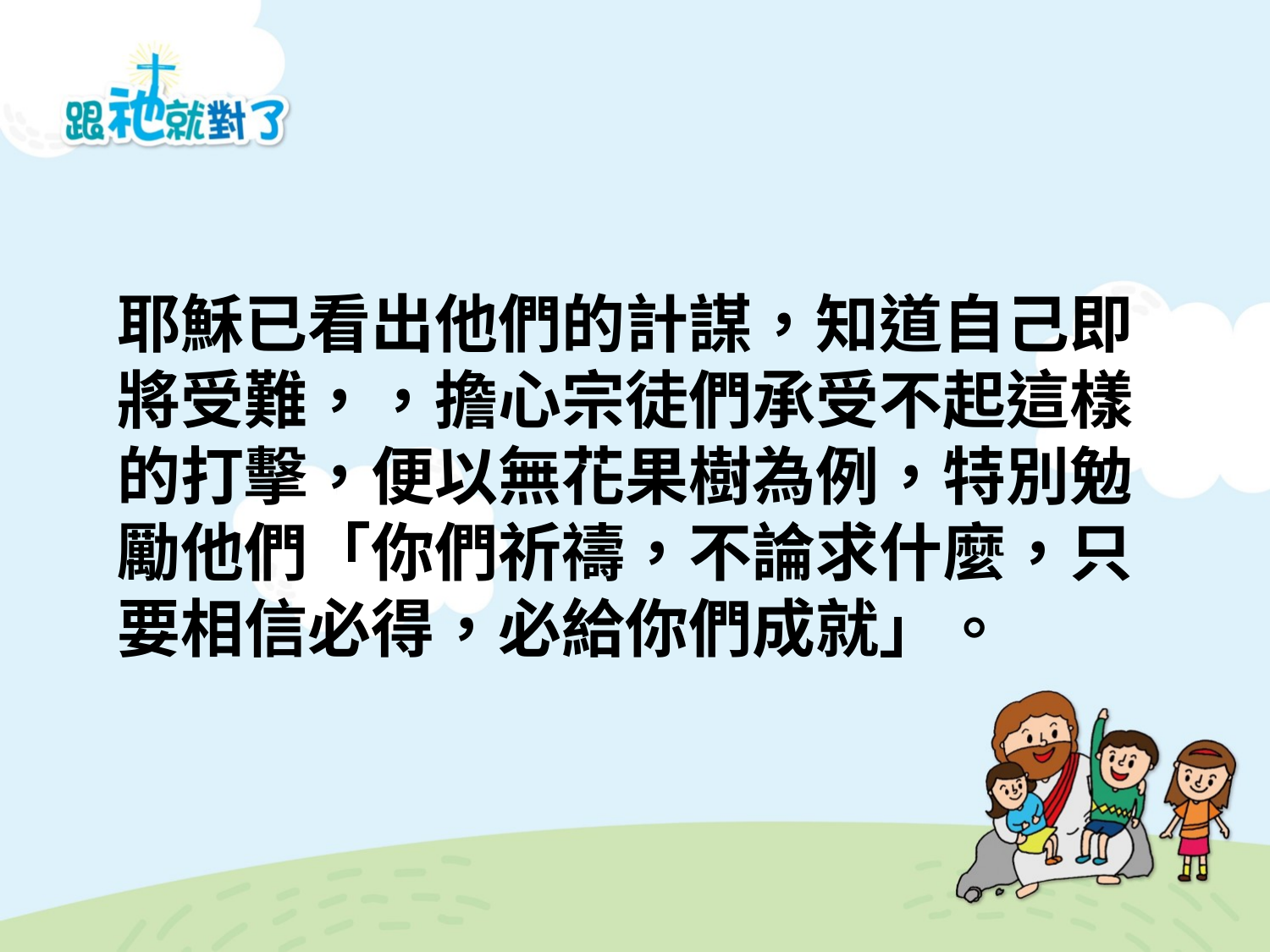

耶穌已看出他們的計謀，知道自己即將受難，，擔心宗徒們承受不起這樣的打擊，便以無花果樹為例，特別勉勵他們「你們祈禱，不論求什麼，只要相信必得，必給你們成就」。